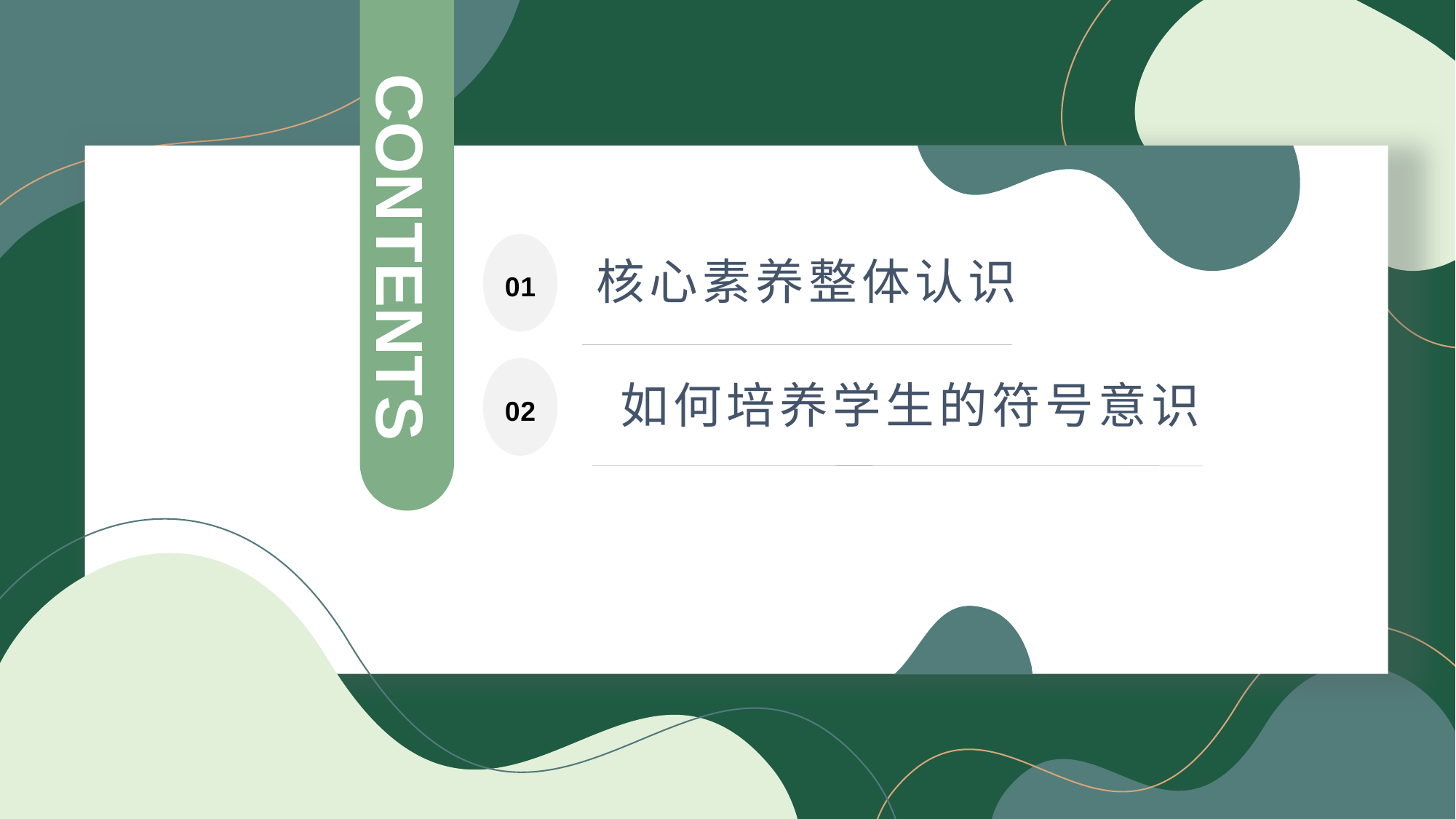

CONTENTS
1

0  1
核心素养整体认识
0  2
如何培养学生的符号意识